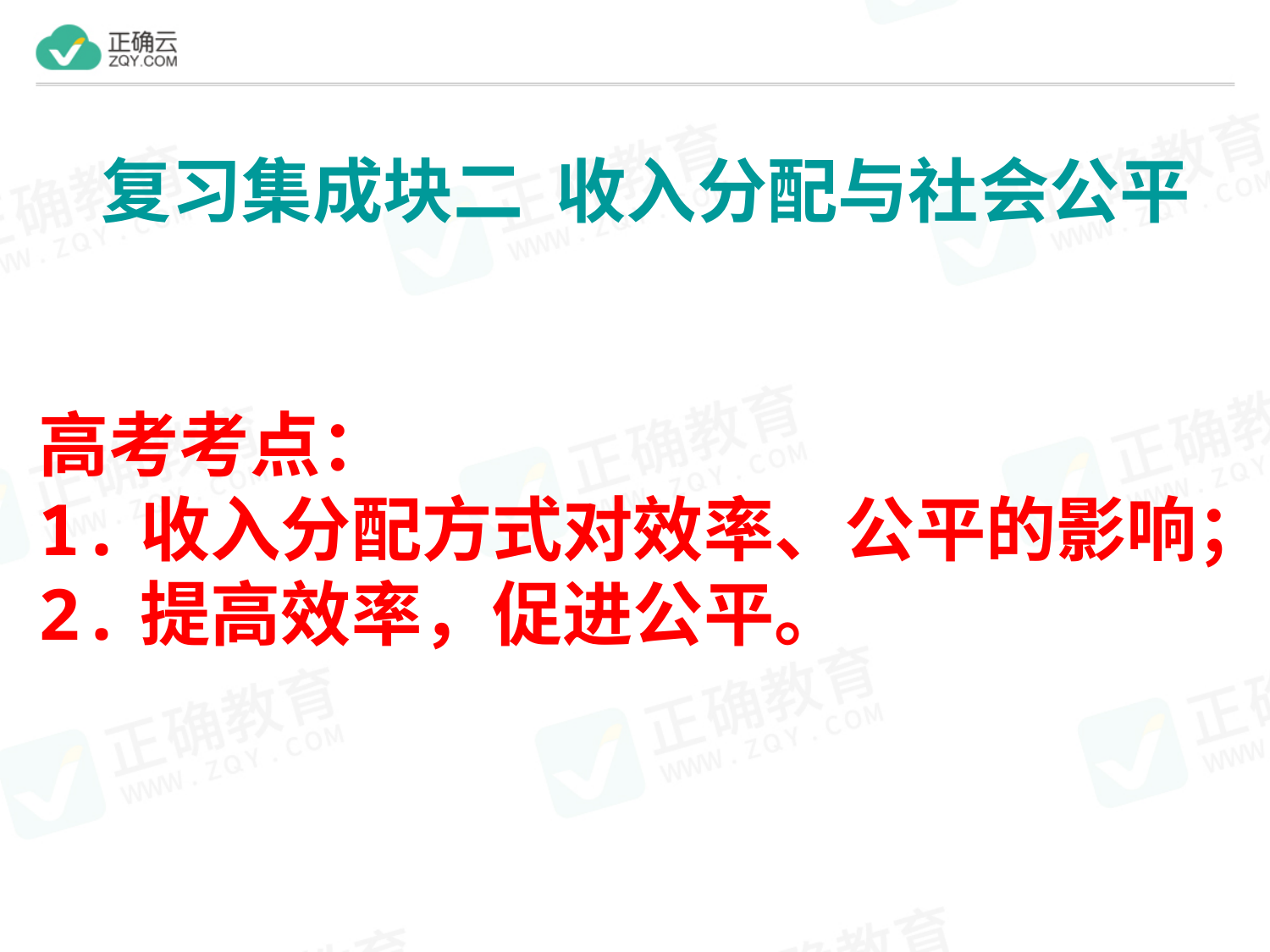

复习集成块二  收入分配与社会公平

高考考点：
1.收入分配方式对效率、公平的影响；
2.提高效率，促进公平。